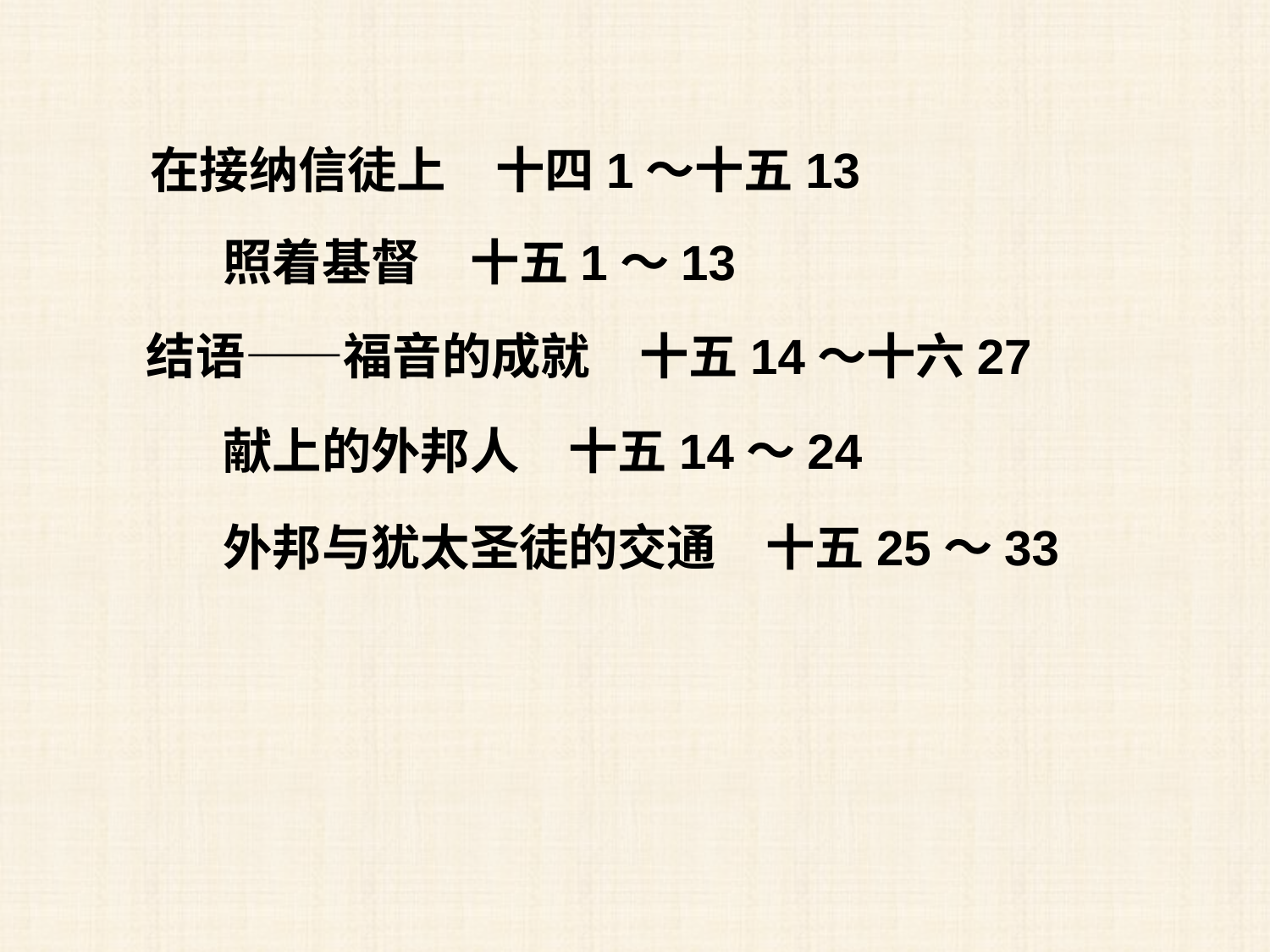

在接纳信徒上　十四1～十五13
照着基督　十五1～13
结语——福音的成就　十五14～十六27
献上的外邦人　十五14～24
外邦与犹太圣徒的交通　十五25～33